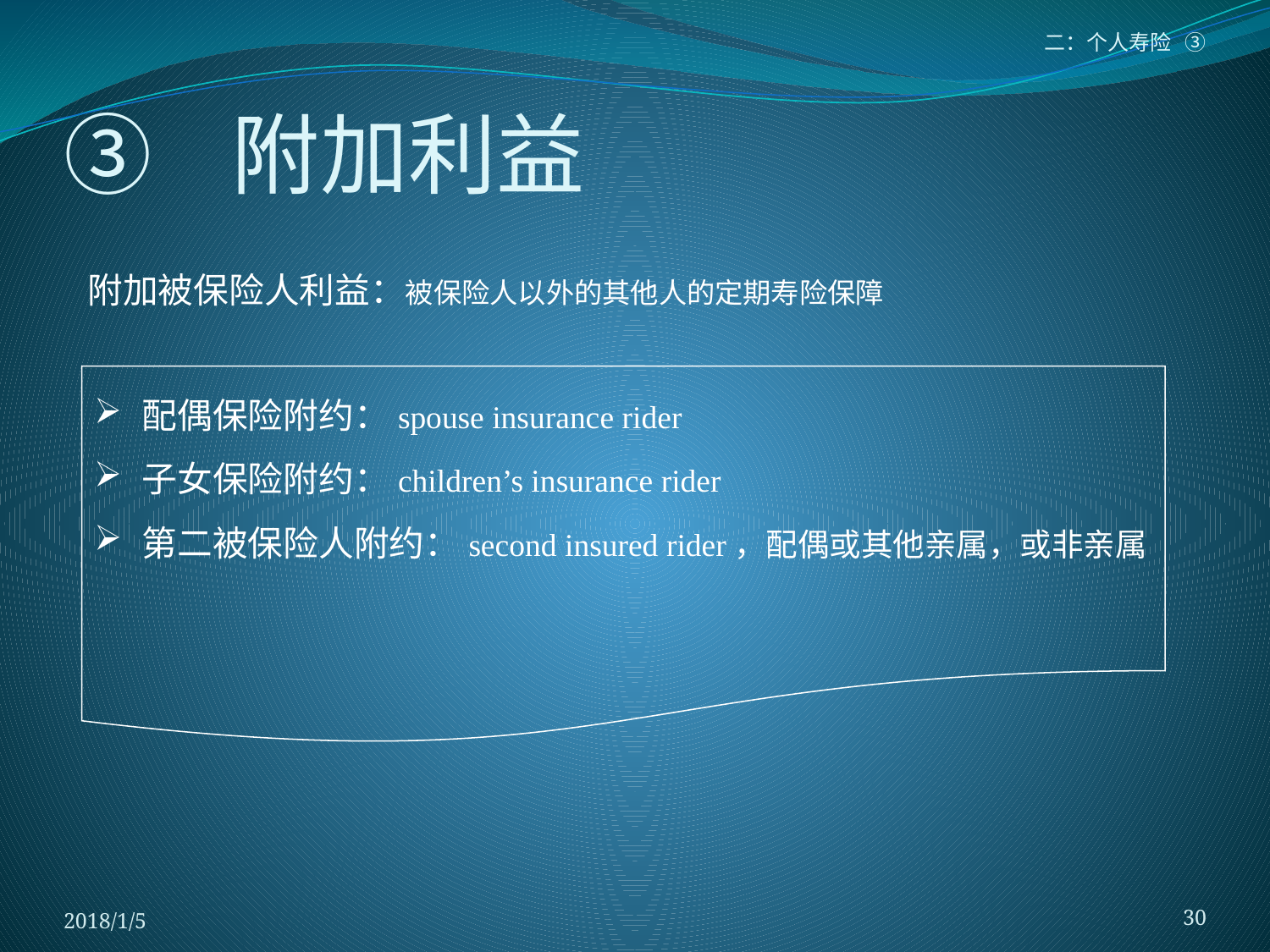

二：个人寿险   ③
# ③   附加利益
附加被保险人利益：被保险人以外的其他人的定期寿险保障
配偶保险附约：spouse insurance rider
子女保险附约：children’s insurance rider
第二被保险人附约：second insured rider，配偶或其他亲属，或非亲属
2018/1/5
30